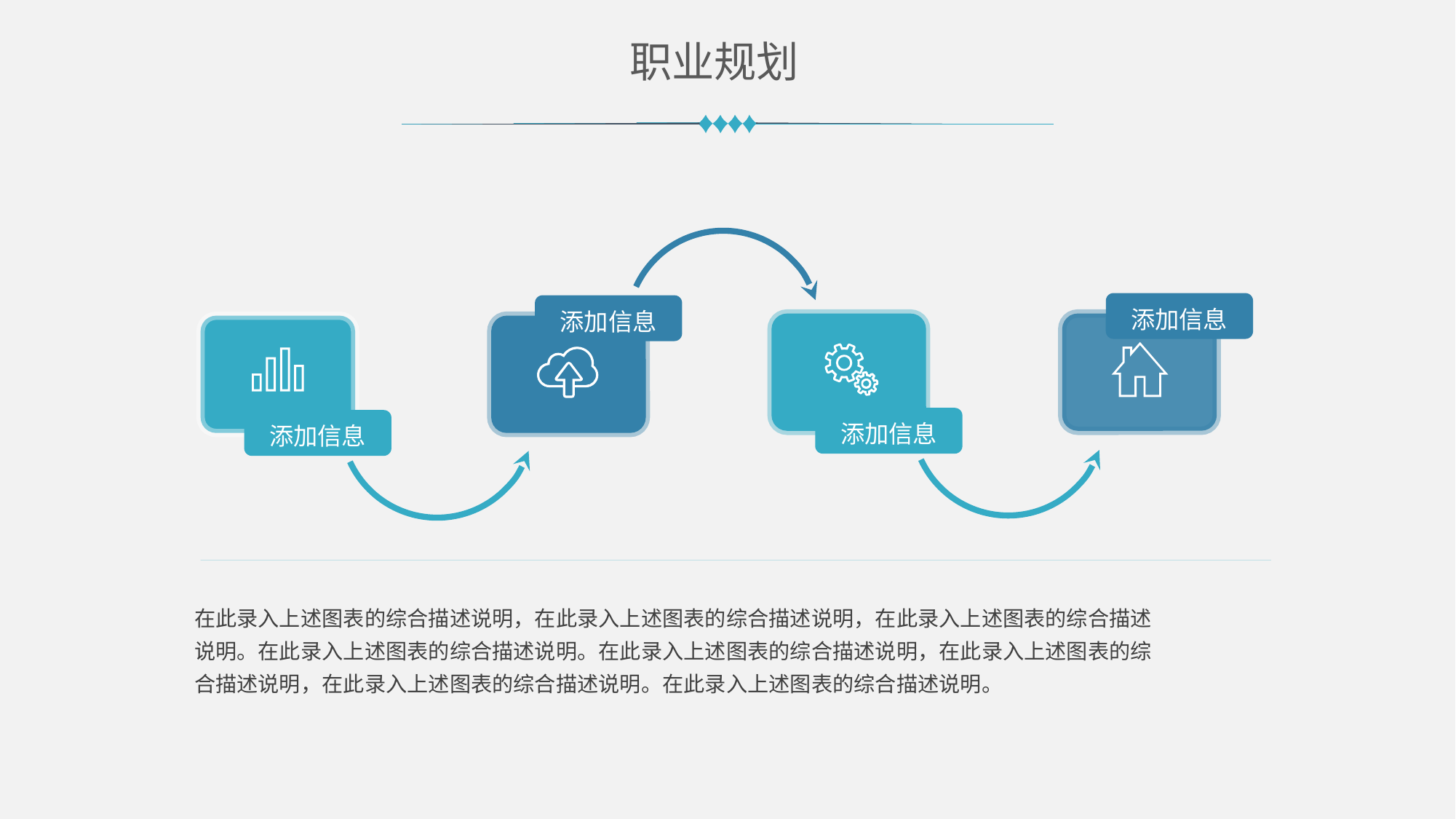

职业规划

添加信息

添加信息

添加信息

添加信息

在此录入上述图表的综合描述说明，在此录入上述图表的综合描述说明，在此录入上述图表的综合描述说明。在此录入上述图表的综合描述说明。在此录入上述图表的综合描述说明，在此录入上述图表的综合描述说明，在此录入上述图表的综合描述说明。在此录入上述图表的综合描述说明。